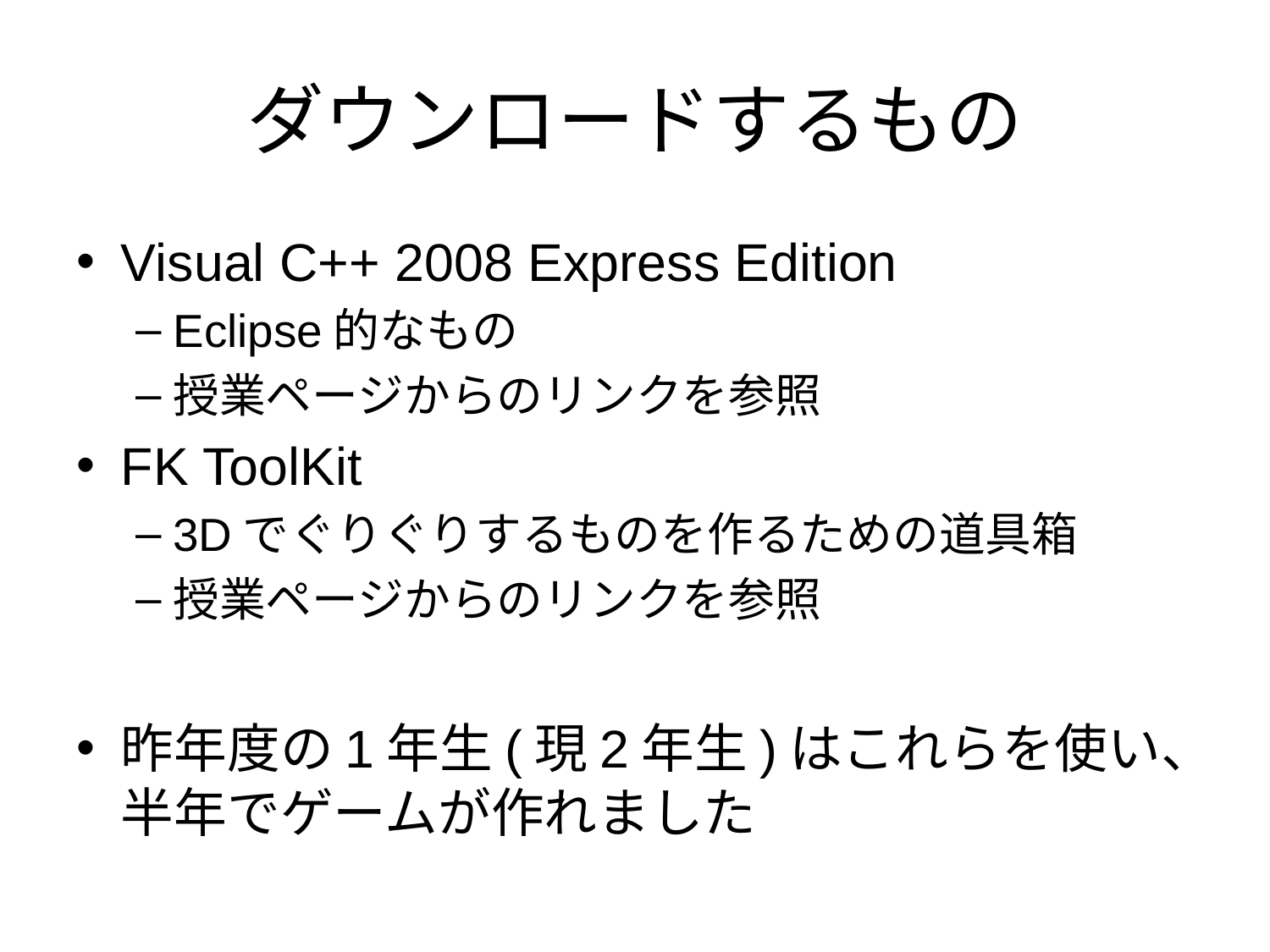

# ダウンロードするもの
Visual C++ 2008 Express Edition
Eclipse的なもの
授業ページからのリンクを参照
FK ToolKit
3Dでぐりぐりするものを作るための道具箱
授業ページからのリンクを参照

昨年度の1年生(現2年生)はこれらを使い、半年でゲームが作れました